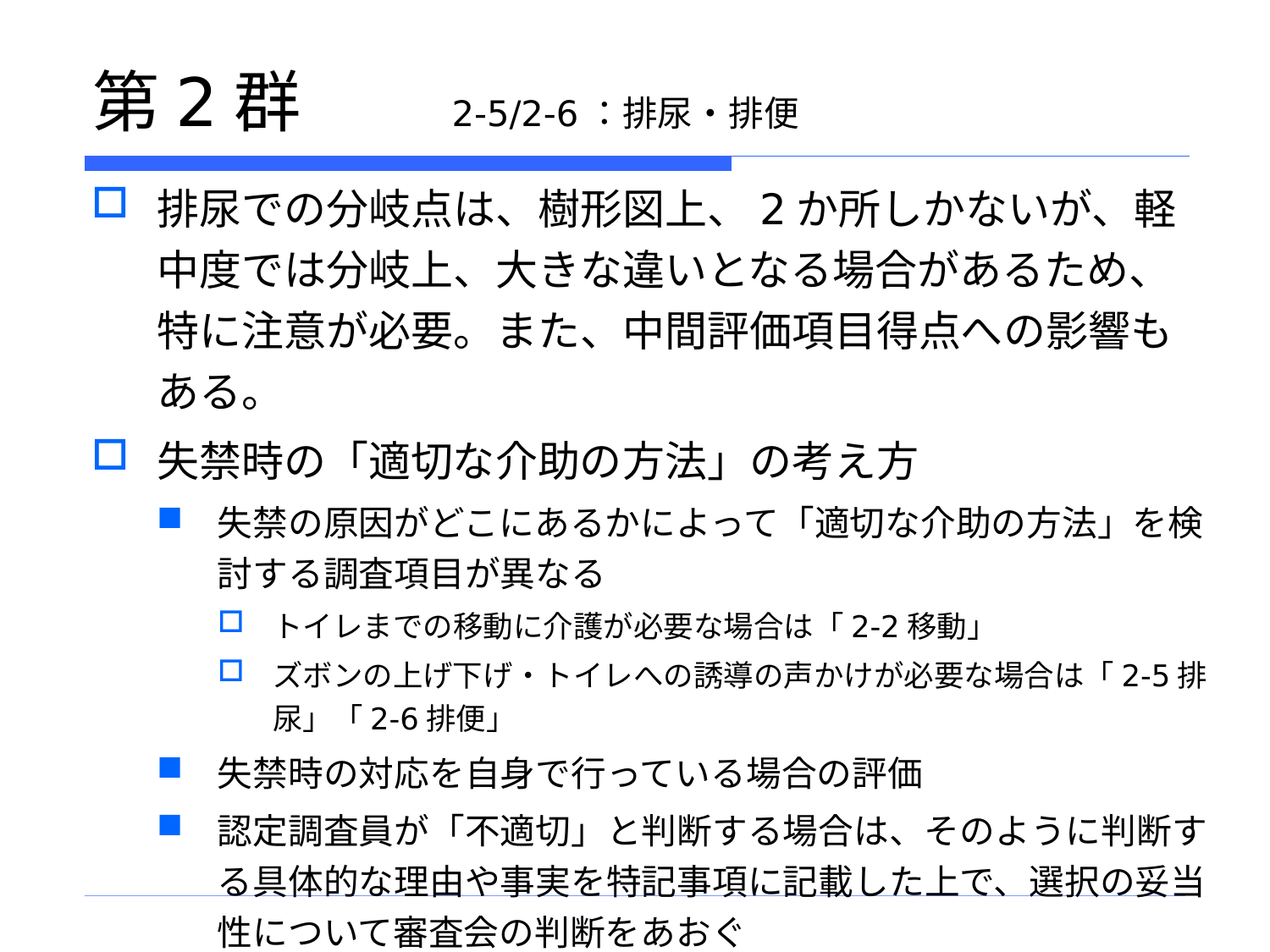

# 第2群　　2-5/2-6：排尿・排便
排尿での分岐点は、樹形図上、2か所しかないが、軽中度では分岐上、大きな違いとなる場合があるため、特に注意が必要。また、中間評価項目得点への影響もある。
失禁時の「適切な介助の方法」の考え方
失禁の原因がどこにあるかによって「適切な介助の方法」を検討する調査項目が異なる
トイレまでの移動に介護が必要な場合は「2-2移動」
ズボンの上げ下げ・トイレへの誘導の声かけが必要な場合は「2-5排尿」「2-6排便」
失禁時の対応を自身で行っている場合の評価
認定調査員が「不適切」と判断する場合は、そのように判断する具体的な理由や事実を特記事項に記載した上で、選択の妥当性について審査会の判断をあおぐ